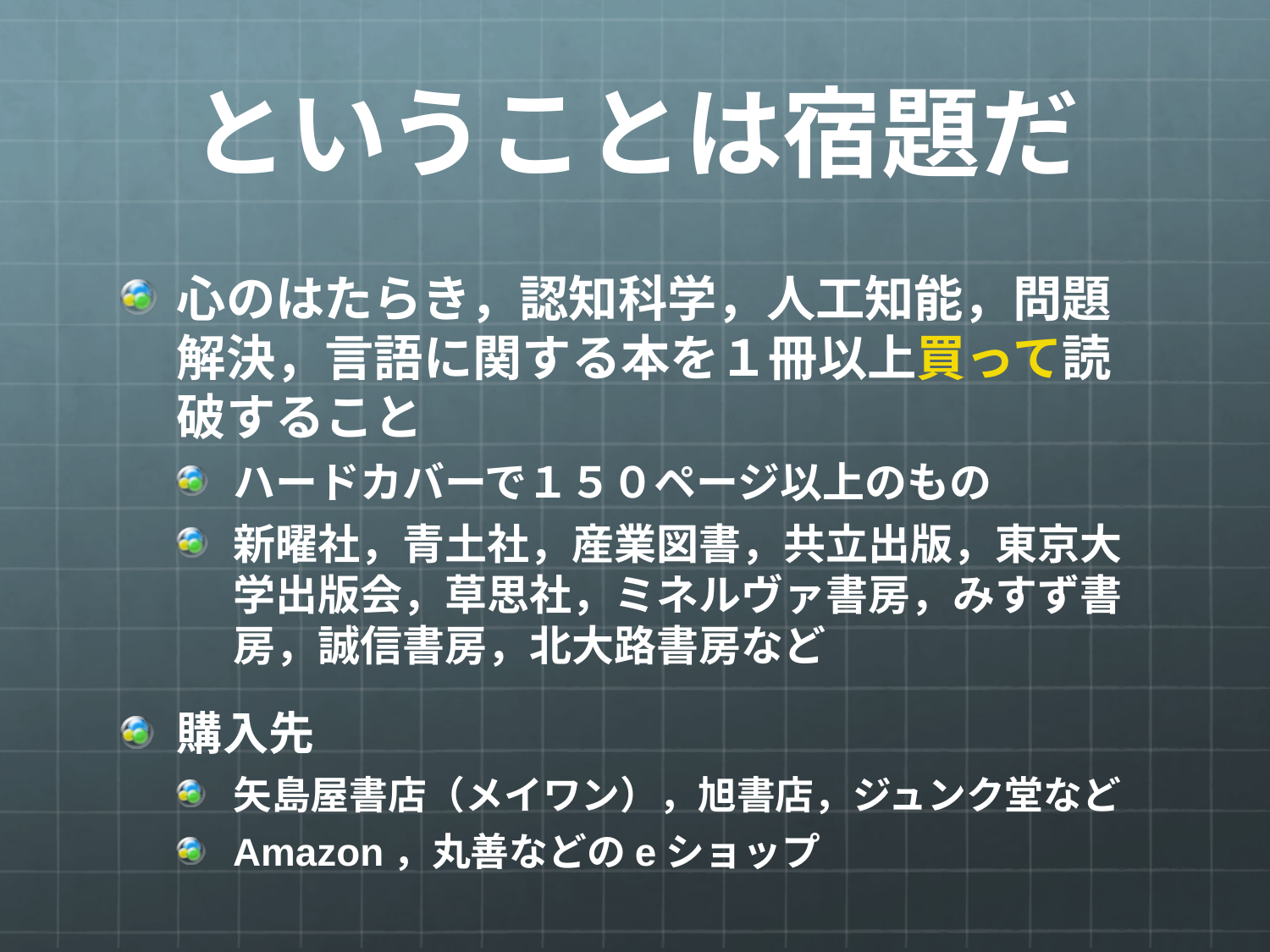

# ということは宿題だ
心のはたらき，認知科学，人工知能，問題解決，言語に関する本を１冊以上買って読破すること
ハードカバーで１５０ページ以上のもの
新曜社，青土社，産業図書，共立出版，東京大学出版会，草思社，ミネルヴァ書房，みすず書房，誠信書房，北大路書房など
購入先
矢島屋書店（メイワン），旭書店，ジュンク堂など
Amazon，丸善などのeショップ